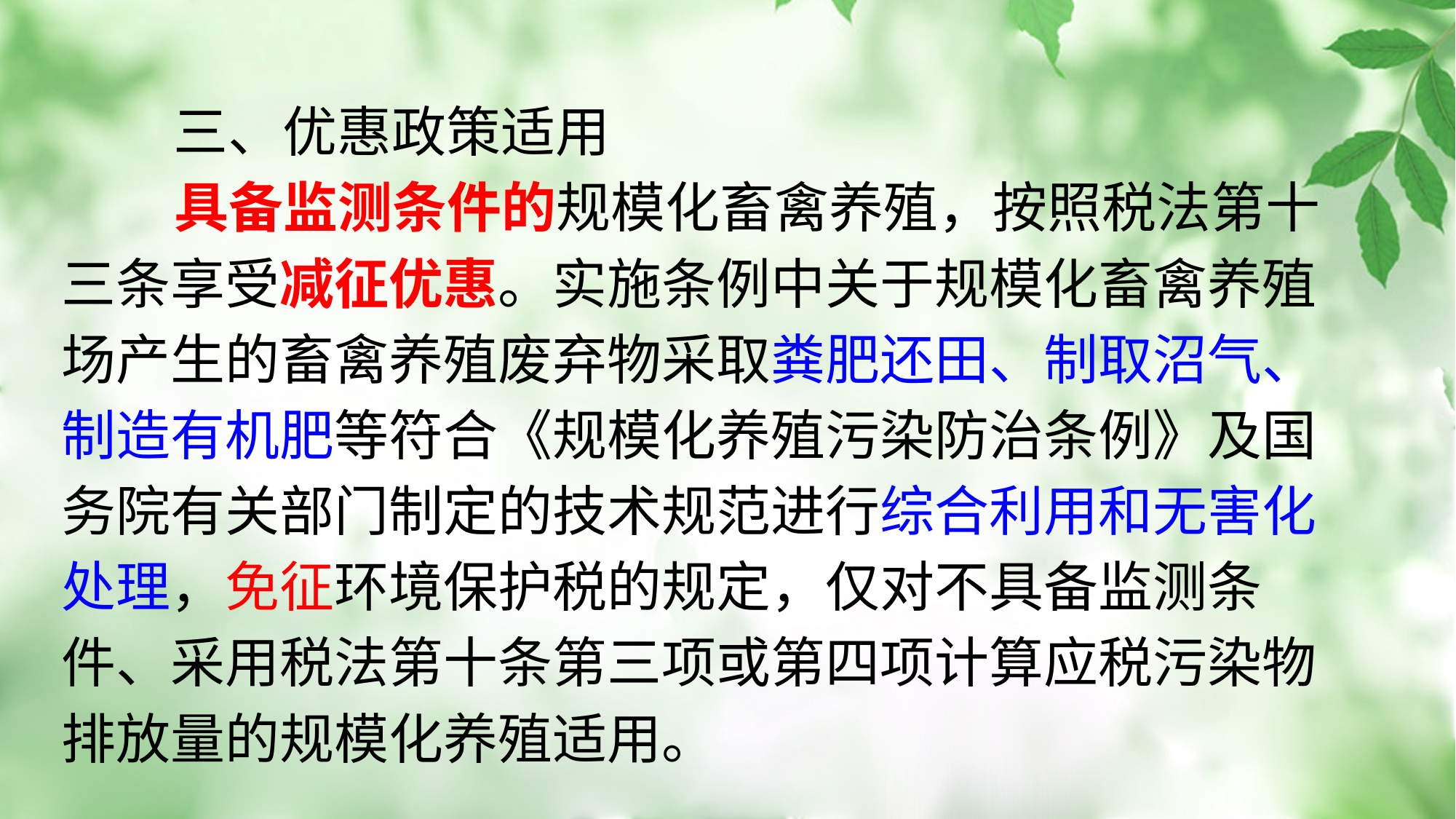

三、优惠政策适用
    具备监测条件的规模化畜禽养殖，按照税法第十三条享受减征优惠。实施条例中关于规模化畜禽养殖场产生的畜禽养殖废弃物采取粪肥还田、制取沼气、制造有机肥等符合《规模化养殖污染防治条例》及国务院有关部门制定的技术规范进行综合利用和无害化处理，免征环境保护税的规定，仅对不具备监测条件、采用税法第十条第三项或第四项计算应税污染物排放量的规模化养殖适用。